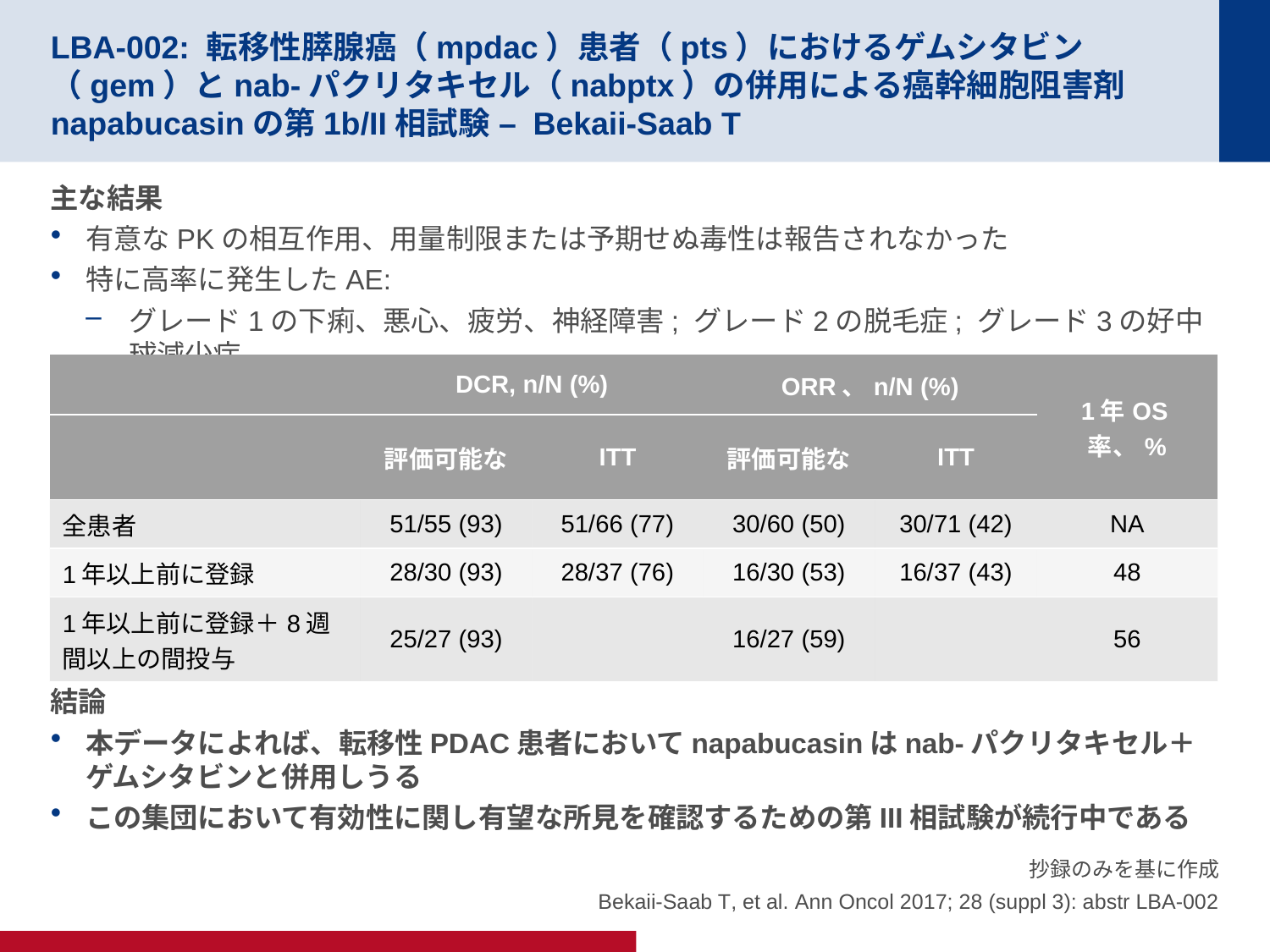

# LBA-002: 転移性膵腺癌（mpdac）患者（pts）におけるゲムシタビン（gem）とnab-パクリタキセル（nabptx）の併用による癌幹細胞阻害剤napabucasinの第1b/II相試験 – Bekaii-Saab T
主な結果
有意なPKの相互作用、用量制限または予期せぬ毒性は報告されなかった
特に高率に発生したAE:
グレード1の下痢、悪心、疲労、神経障害; グレード2の脱毛症; グレード3の好中球減少症
結論
本データによれば、転移性PDAC患者においてnapabucasinはnab-パクリタキセル＋ゲムシタビンと併用しうる
この集団において有効性に関し有望な所見を確認するための第III相試験が続行中である

|  | DCR, n/N (%) |  | ORR、n/N (%) |  | 1年OS率、% |
| --- | --- | --- | --- | --- | --- |
|  | 評価可能な | ITT | 評価可能な | ITT |  |
| 全患者 | 51/55 (93) | 51/66 (77) | 30/60 (50) | 30/71 (42) | NA |
| 1年以上前に登録 | 28/30 (93) | 28/37 (76) | 16/30 (53) | 16/37 (43) | 48 |
| 1年以上前に登録＋8週間以上の間投与 | 25/27 (93) |  | 16/27 (59) |  | 56 |
抄録のみを基に作成
Bekaii-Saab T, et al. Ann Oncol 2017; 28 (suppl 3): abstr LBA-002